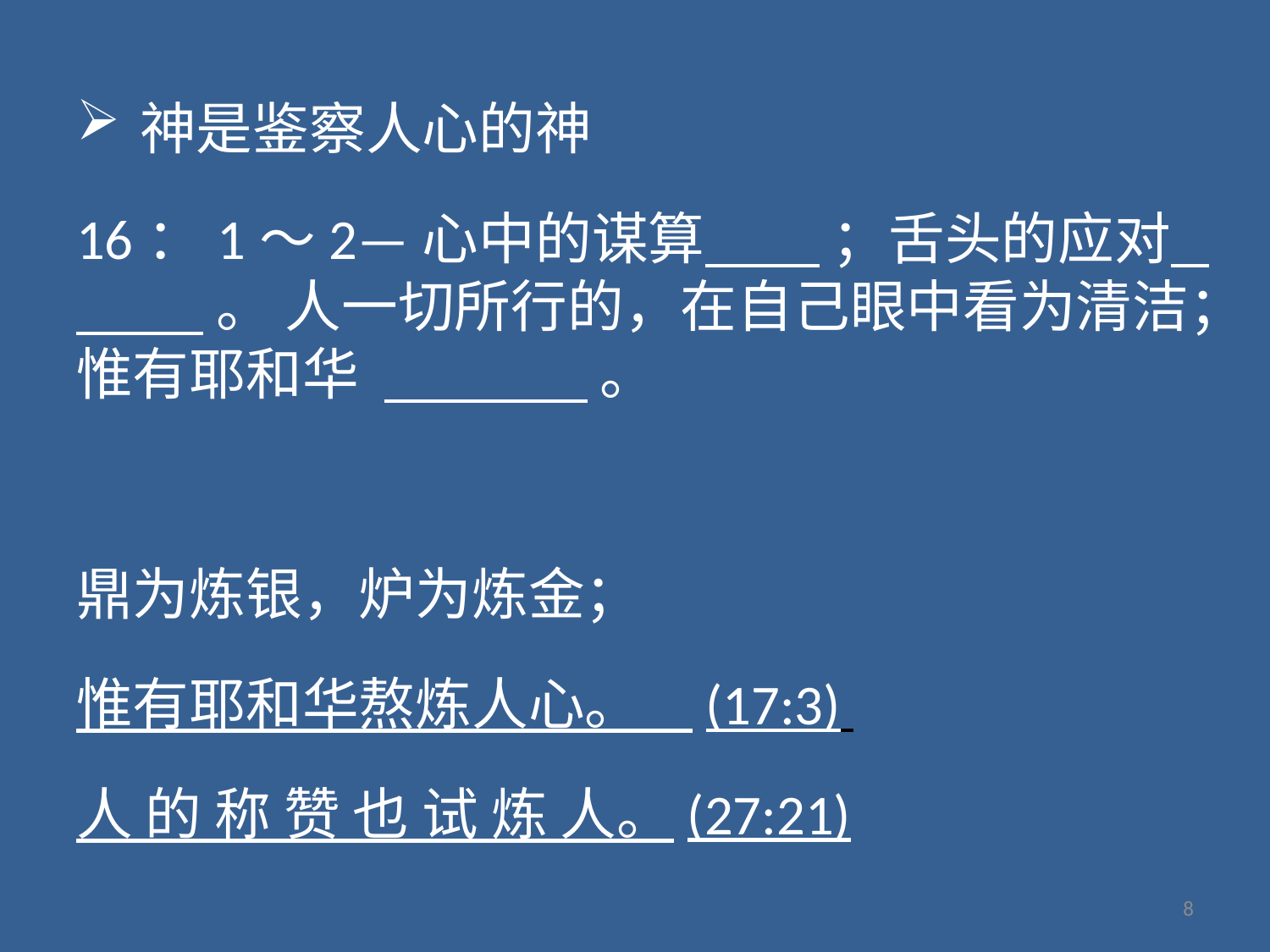

神是鉴察人心的神
16：1～2—心中的谋算          ；舌头的应对               。 人一切所行的，在自己眼中看为清洁；惟有耶和华                   。

鼎为炼银，炉为炼金；
惟有耶和华熬炼人心。    (17:3)
人 的 称 赞 也 试 炼 人。(27:21)
8